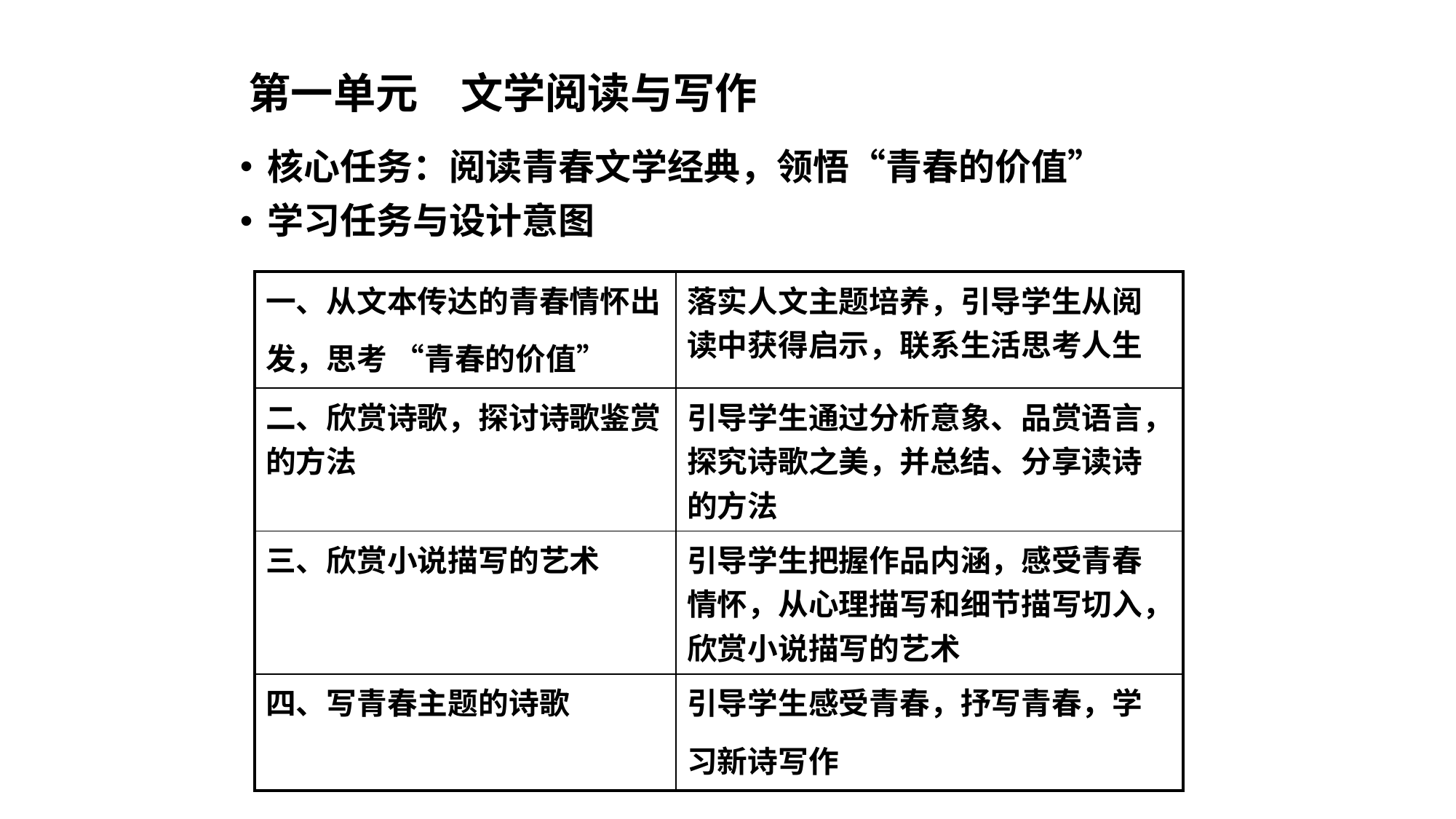

# 第一单元　文学阅读与写作
核心任务：阅读青春文学经典，领悟“青春的价值”
学习任务与设计意图

| 一、从文本传达的青春情怀出发，思考 “青春的价值” | 落实人文主题培养，引导学生从阅读中获得启示，联系生活思考人生 |
| --- | --- |
| 二、欣赏诗歌，探讨诗歌鉴赏的方法 | 引导学生通过分析意象、品赏语言，探究诗歌之美，并总结、分享读诗的方法 |
| 三、欣赏小说描写的艺术 | 引导学生把握作品内涵，感受青春情怀，从心理描写和细节描写切入，欣赏小说描写的艺术 |
| 四、写青春主题的诗歌 | 引导学生感受青春，抒写青春，学习新诗写作 |